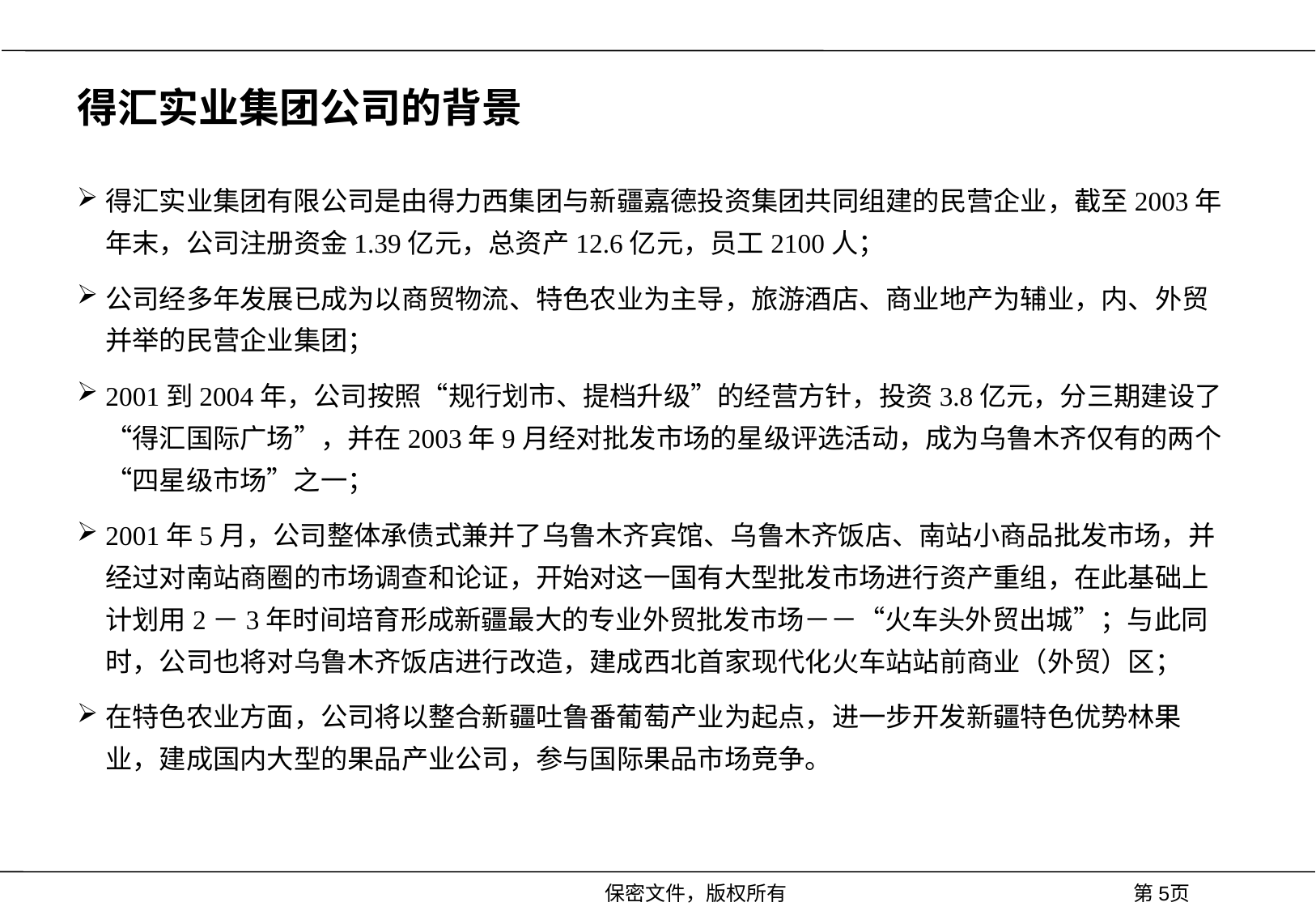

# 得汇实业集团公司的背景
得汇实业集团有限公司是由得力西集团与新疆嘉德投资集团共同组建的民营企业，截至2003年年末，公司注册资金1.39亿元，总资产12.6亿元，员工2100人；
公司经多年发展已成为以商贸物流、特色农业为主导，旅游酒店、商业地产为辅业，内、外贸并举的民营企业集团；
2001到2004年，公司按照“规行划市、提档升级”的经营方针，投资3.8亿元，分三期建设了“得汇国际广场”，并在2003年9月经对批发市场的星级评选活动，成为乌鲁木齐仅有的两个“四星级市场”之一；
2001年5月，公司整体承债式兼并了乌鲁木齐宾馆、乌鲁木齐饭店、南站小商品批发市场，并经过对南站商圈的市场调查和论证，开始对这一国有大型批发市场进行资产重组，在此基础上计划用2－3年时间培育形成新疆最大的专业外贸批发市场－－“火车头外贸出城”；与此同时，公司也将对乌鲁木齐饭店进行改造，建成西北首家现代化火车站站前商业（外贸）区；
在特色农业方面，公司将以整合新疆吐鲁番葡萄产业为起点，进一步开发新疆特色优势林果业，建成国内大型的果品产业公司，参与国际果品市场竞争。